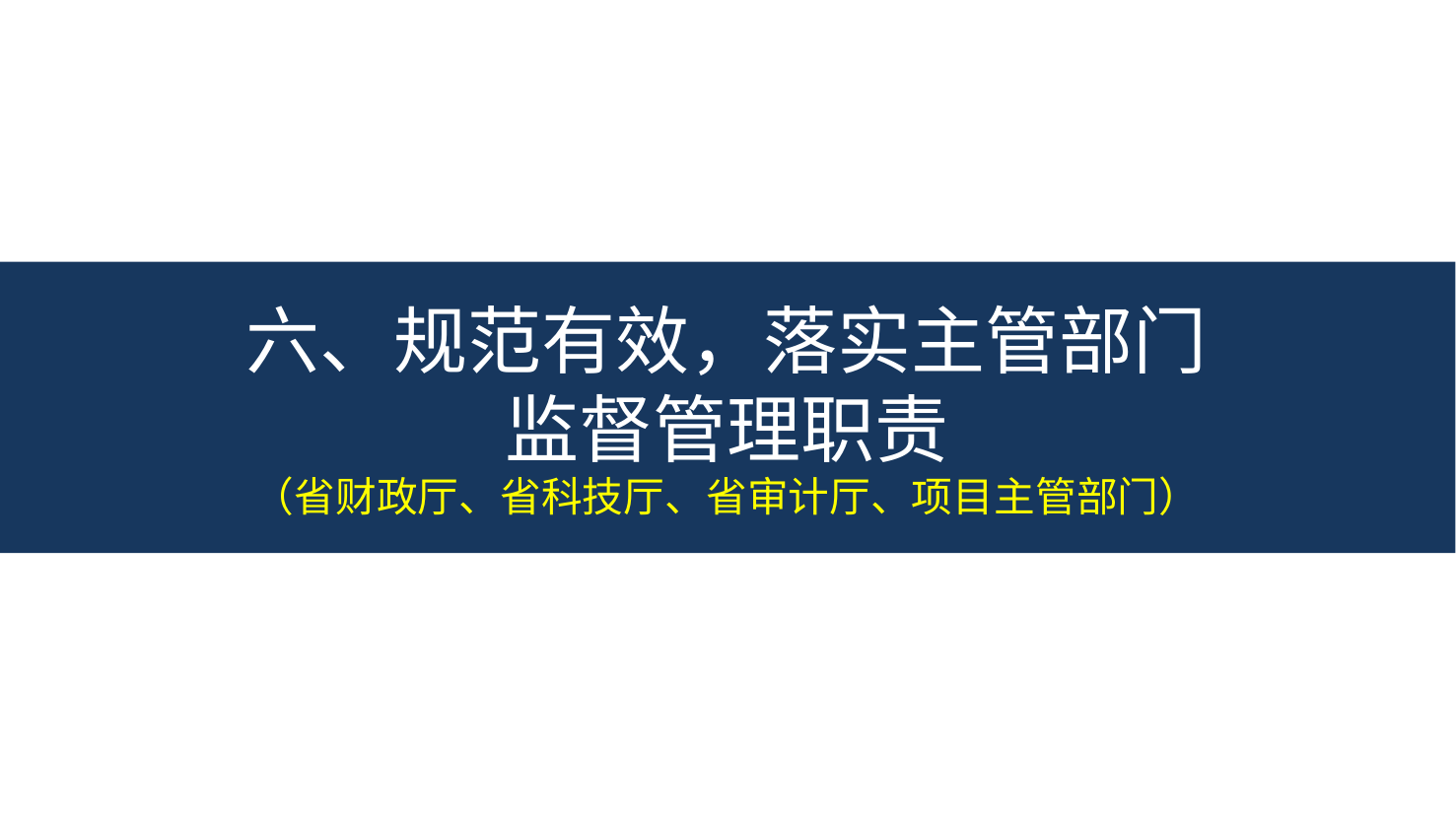

六、规范有效，落实主管部门
监督管理职责
（省财政厅、省科技厅、省审计厅、项目主管部门）